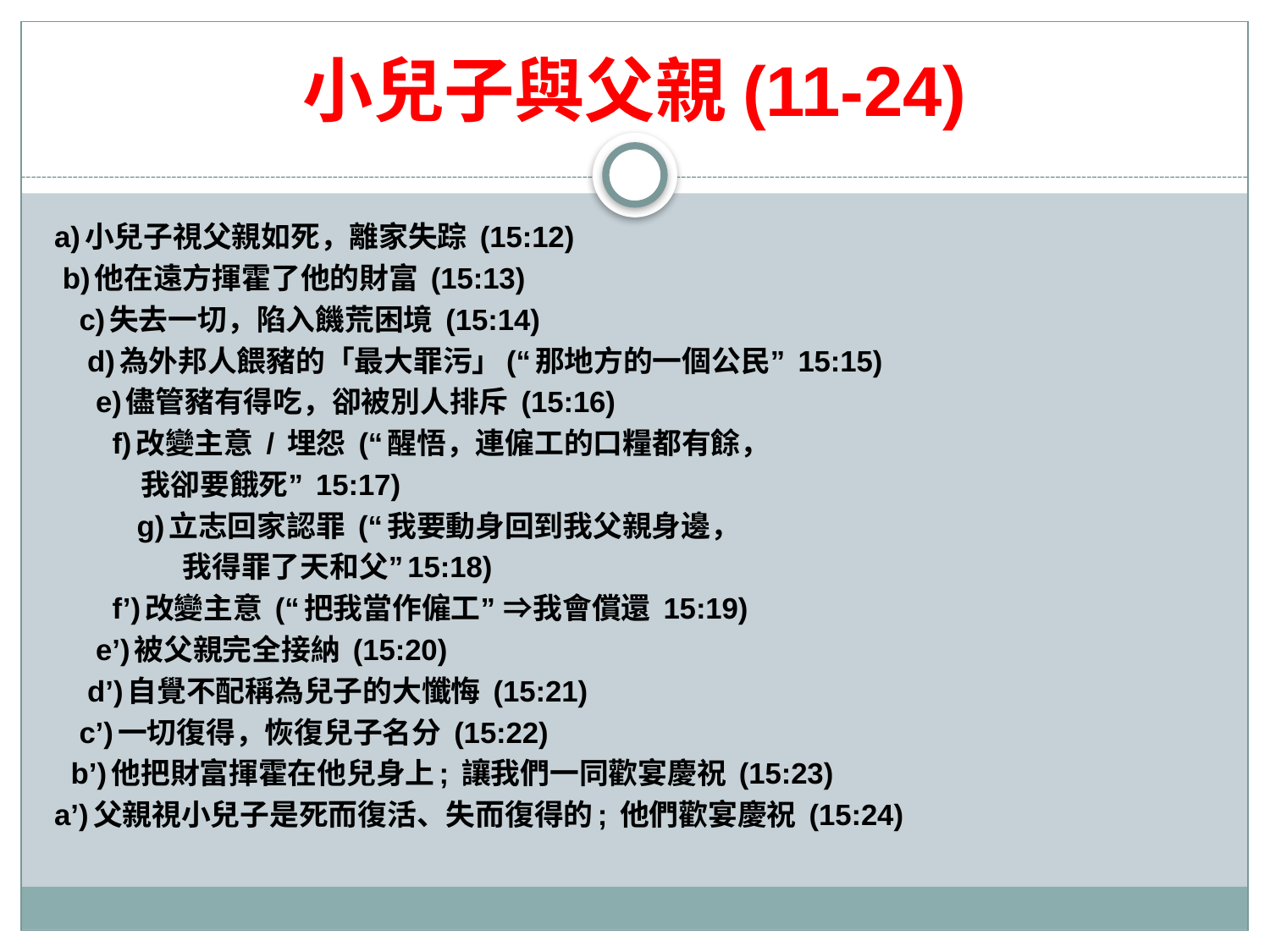

# 小兒子與父親(11-24)
a)小兒子視父親如死，離家失踪 (15:12)
 b)他在遠方揮霍了他的財富 (15:13)
   c)失去一切，陷入饑荒困境 (15:14)
    d)為外邦人餵豬的「最大罪污」(“那地方的一個公民” 15:15)
     e)儘管豬有得吃，卻被別人排斥 (15:16)
       f)改變主意 / 埋怨 (“醒悟，連僱工的口糧都有餘，
          我卻要餓死” 15:17)
          g)立志回家認罪 (“我要動身回到我父親身邊，
               我得罪了天和父”15:18)
       f’)改變主意 (“把我當作僱工” ⇒我會償還 15:19)
     e’)被父親完全接納 (15:20)
    d’)自覺不配稱為兒子的大懺悔 (15:21)
   c’)一切復得，恢復兒子名分 (15:22)
  b’)他把財富揮霍在他兒身上; 讓我們一同歡宴慶祝 (15:23)
a’)父親視小兒子是死而復活、失而復得的; 他們歡宴慶祝 (15:24)